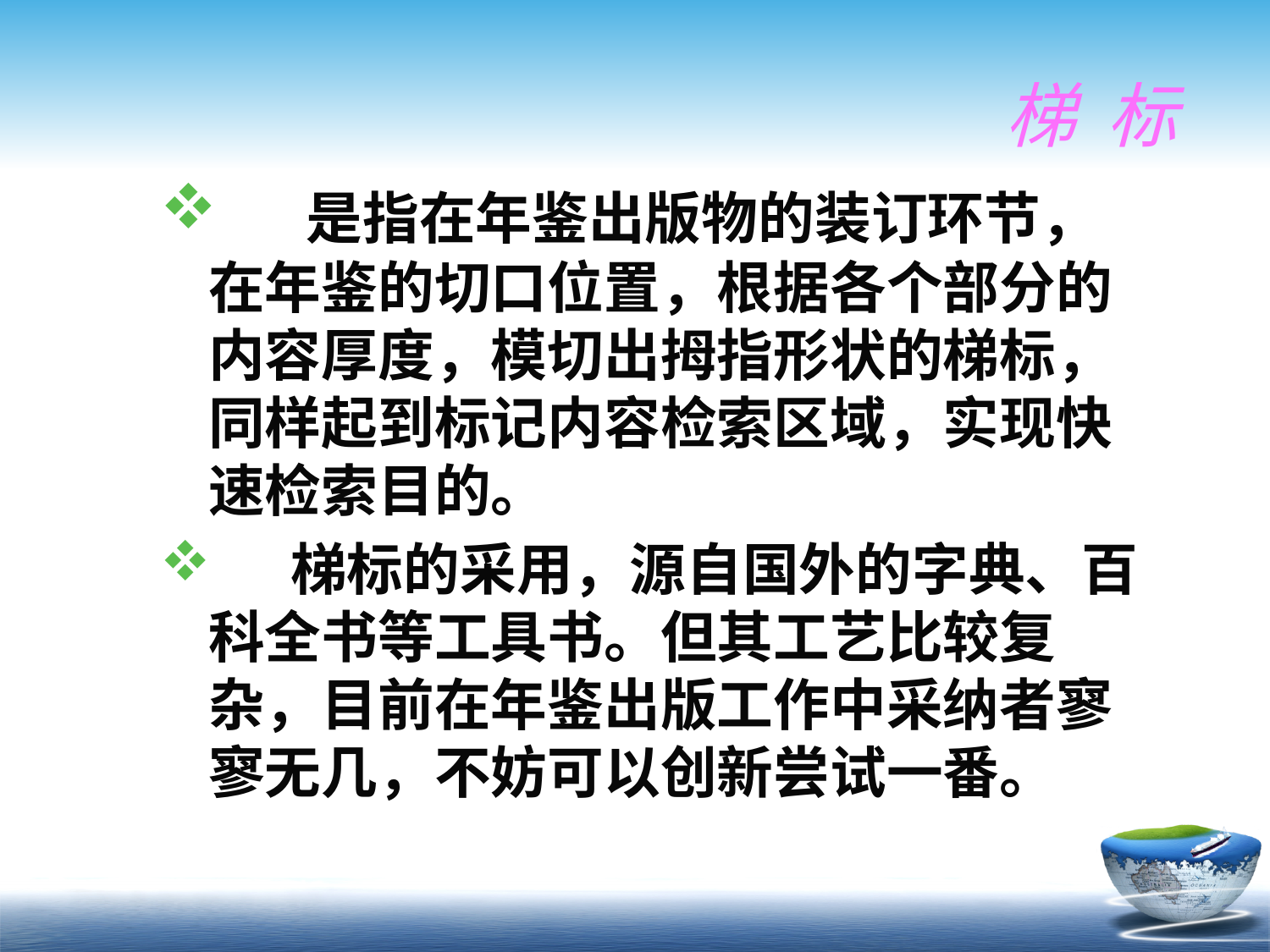

# 梯  标
     是指在年鉴出版物的装订环节，在年鉴的切口位置，根据各个部分的内容厚度，模切出拇指形状的梯标，同样起到标记内容检索区域，实现快速检索目的。
     梯标的采用，源自国外的字典、百科全书等工具书。但其工艺比较复杂，目前在年鉴出版工作中采纳者寥寥无几，不妨可以创新尝试一番。